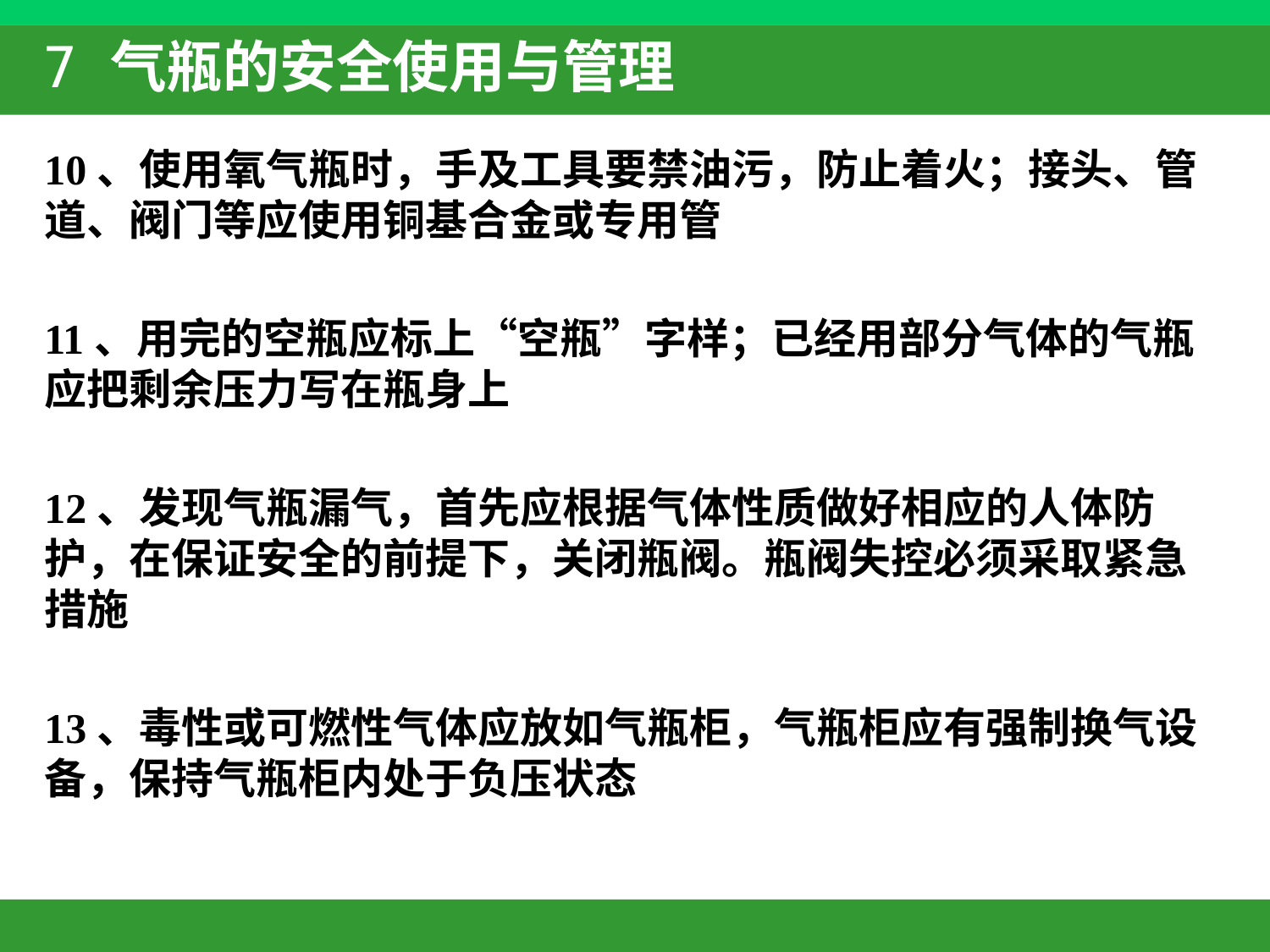

# 7 气瓶的安全使用与管理
10、使用氧气瓶时，手及工具要禁油污，防止着火；接头、管道、阀门等应使用铜基合金或专用管

11、用完的空瓶应标上“空瓶”字样；已经用部分气体的气瓶应把剩余压力写在瓶身上

12、发现气瓶漏气，首先应根据气体性质做好相应的人体防护，在保证安全的前提下，关闭瓶阀。瓶阀失控必须采取紧急措施

13、毒性或可燃性气体应放如气瓶柜，气瓶柜应有强制换气设备，保持气瓶柜内处于负压状态